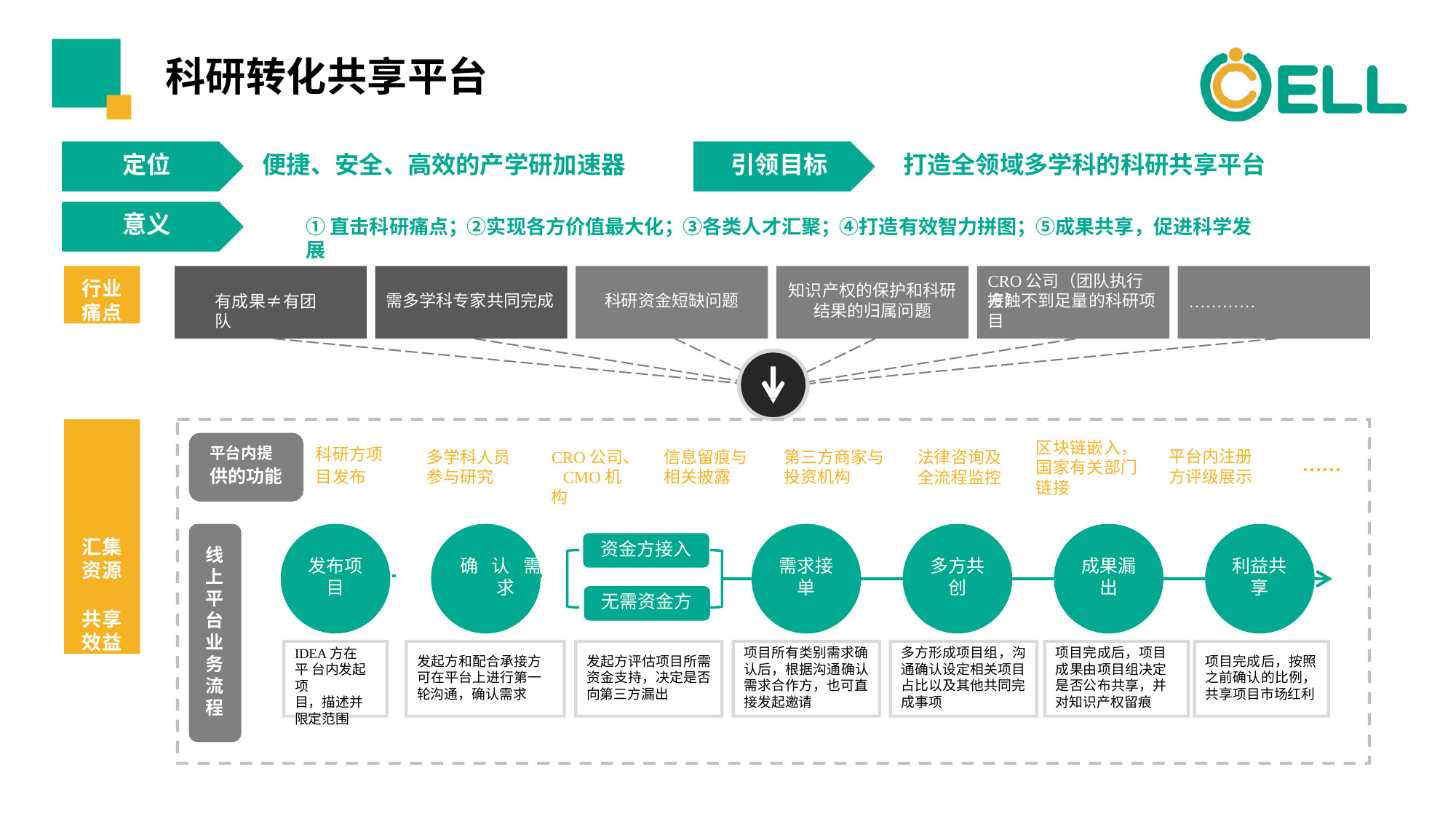

# 科研转化共享平台

定位
便捷、安全、⾼效的产学研加速器	引领⽬标	打造全领域多学科的科研共享平台

①直击科研痛点；②实现各⽅价值最⼤化；③各类⼈才汇聚；④打造有效智⼒拼图；⑤成果共享，促进科学发展

意义
⾏业 痛点

CRO公司（团队执⾏⽅）
知识产权的保护和科研 结果的归属问题
需多学科专家共同完成
科研资⾦短缺问题
接触不到⾜量的科研项
⽬
有成果≠有团队
…………

汇集 资源

共享 效益

区块链嵌⼊， 国家有关部⻔ 链接
平台内提	科研⽅项
供的功能	⽬发布
平台内注册
⽅评级展示
多学科⼈员 参与研究
信息留痕与 相关披露
CRO公司、  CMO机构
第三⽅商家与 投资机构
法律咨询及 全流程监控
……

资⾦⽅接⼊
线 上 平 台 业 务 流 程

发布项	 	确认需
⽬	求
需求接 单
多⽅共 创
成果漏 出
利益共 享

⽆需资⾦⽅

项⽬所有类别需求确 认后，根据沟通确认 需求合作⽅，也可直 接发起邀请
多⽅形成项⽬组，沟 通确认设定相关项⽬ 占⽐以及其他共同完 成事项
项⽬完成后，项⽬ 成果由项⽬组决定 是否公布共享，并 对知识产权留痕
IDEA⽅在平 台内发起项
⽬，描述并 限定范围
发起⽅和配合承接⽅ 可在平台上进⾏第⼀ 轮沟通，确认需求
发起⽅评估项⽬所需 资⾦⽀持，决定是否 向第三⽅漏出
项⽬完成后，按照 之前确认的⽐例， 共享项⽬市场红利